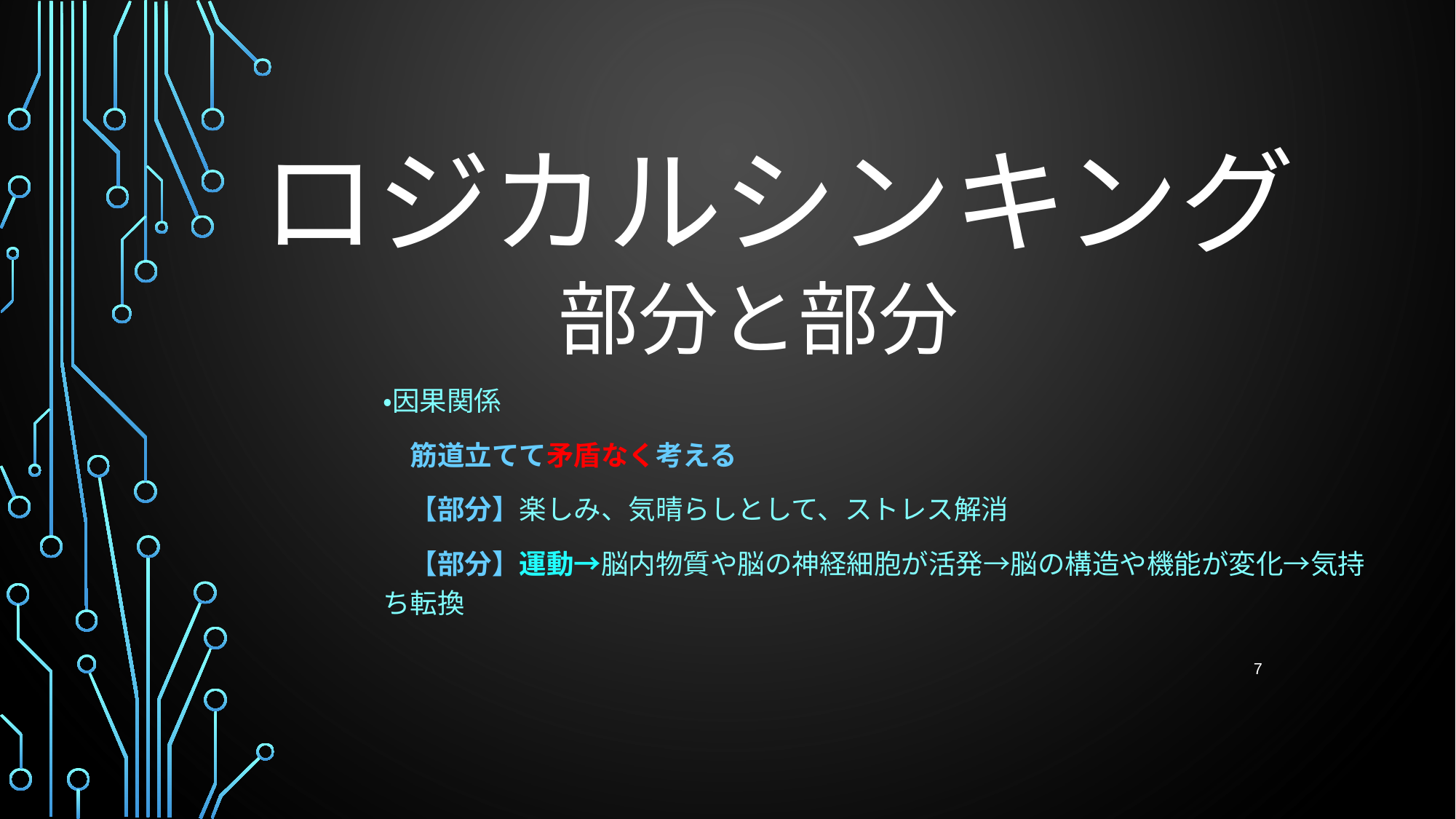

# ロジカルシンキング
部分と部分
・因果関係
　筋道立てて矛盾なく考える
　【部分】楽しみ、気晴らしとして、ストレス解消
　【部分】運動→脳内物質や脳の神経細胞が活発→脳の構造や機能が変化→気持ち転換
7